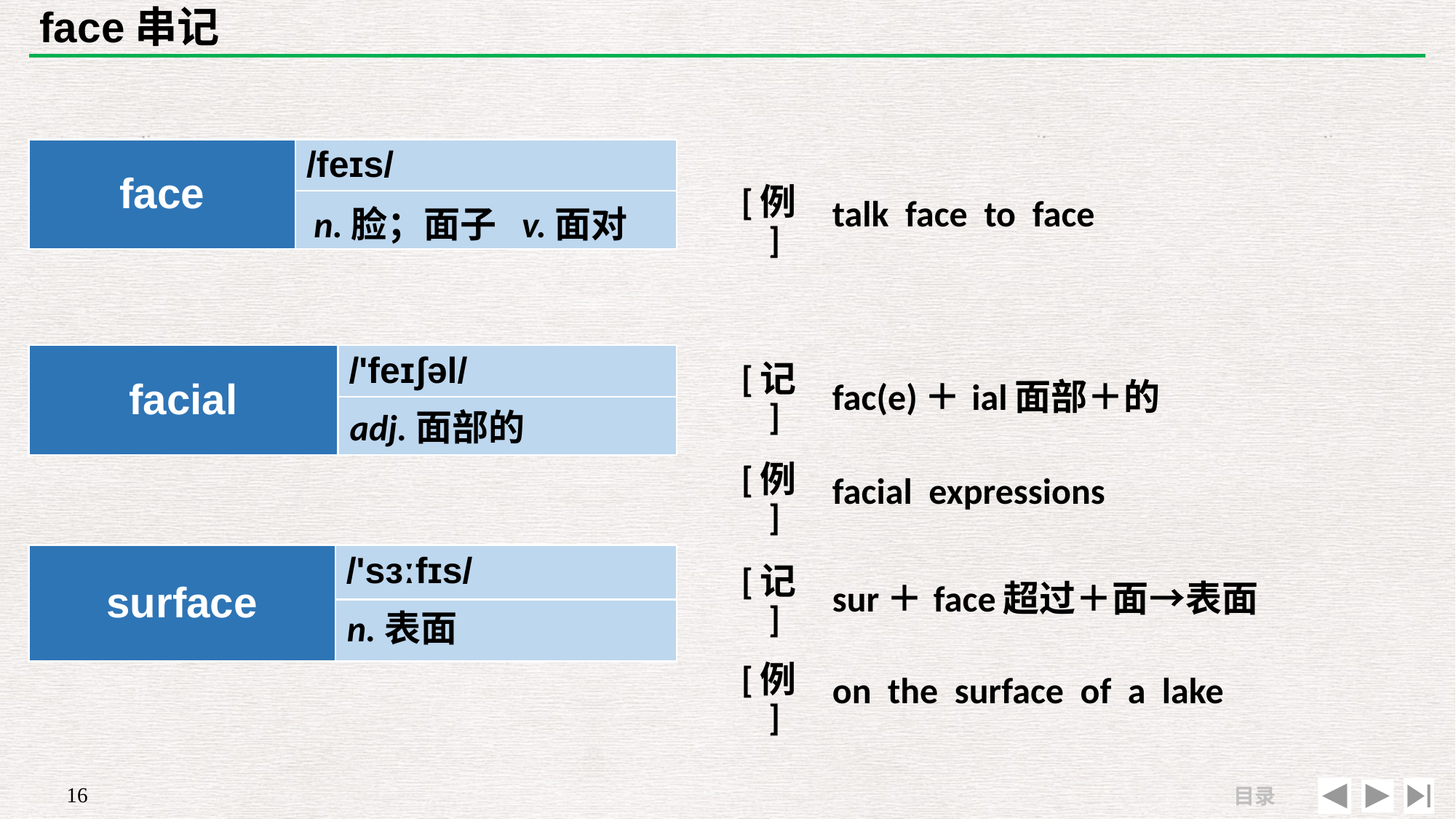

# face串记

|  |  |
| --- | --- |
| [例] | talk face to face |
| face | /feɪs/ |
| --- | --- |
|  |  |
n.脸；面子  v.面对
| [记] | fac(e)＋ial面部＋的 |
| --- | --- |
| [例] | facial expressions |
| facial | /'feɪʃəl/ |
| --- | --- |
|  |  |
adj.面部的
| surface | /'sɜːfɪs/ |
| --- | --- |
|  |  |
| [记] | sur＋face超过＋面→表面 |
| --- | --- |
| [例] | on the surface of a lake |
n.表面